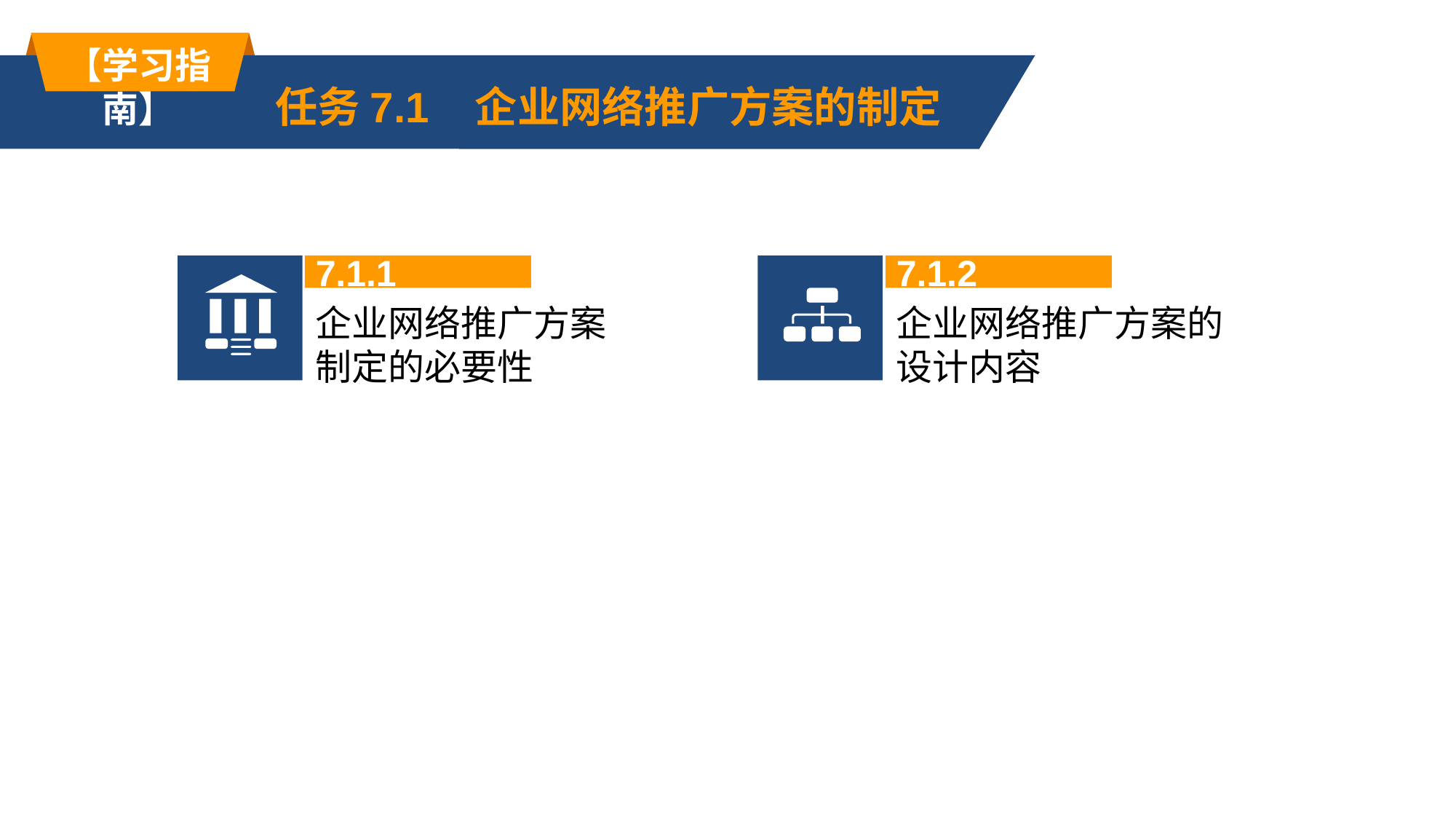

【学习指南】

任务7.1   企业网络推广方案的制定

7.1.1

7.1.2

企业网络推广方案制定的必要性
企业网络推广方案的设计内容